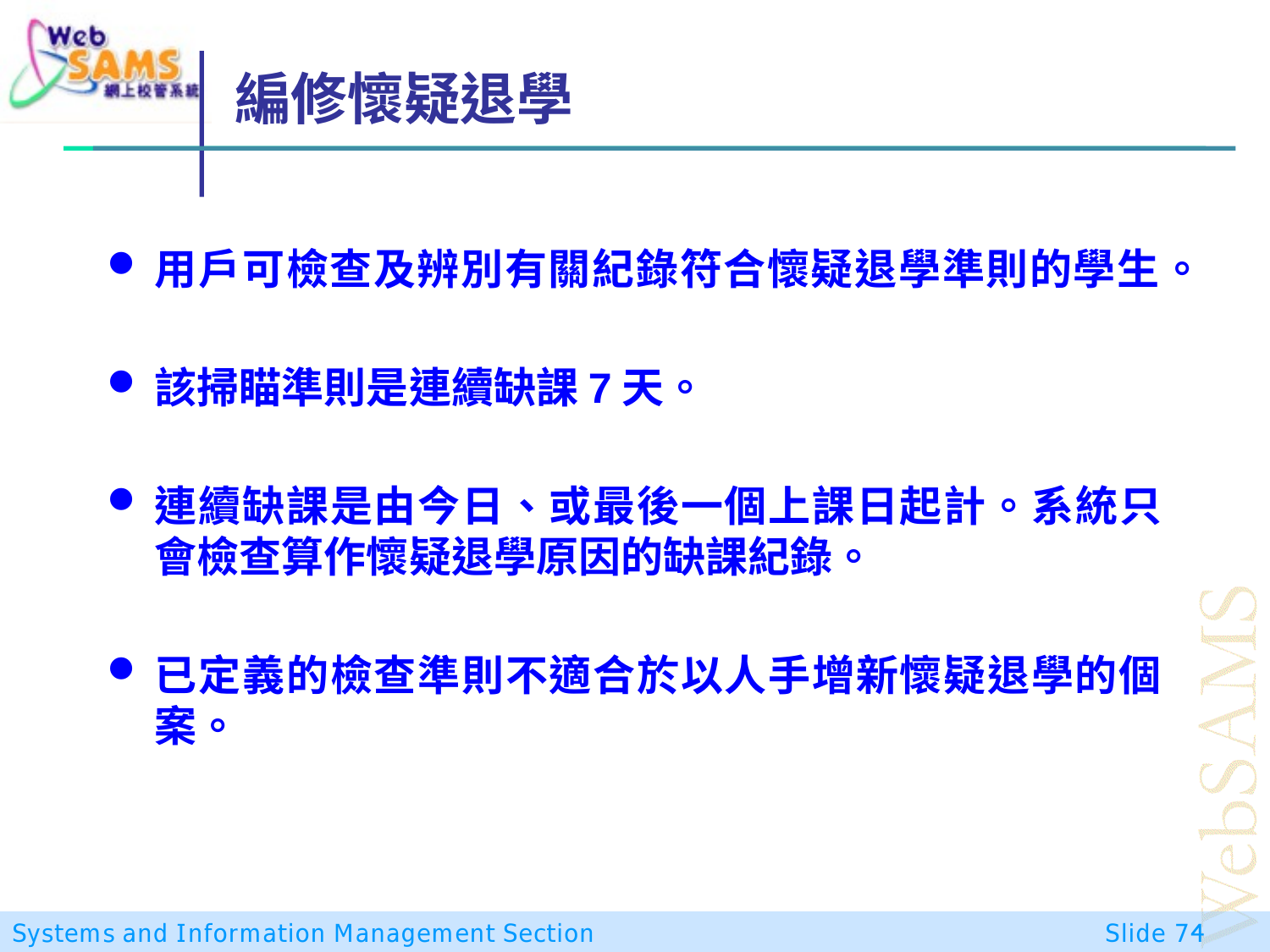

編修懷疑退學
用戶可檢查及辨別有關紀錄符合懷疑退學準則的學生。

該掃瞄準則是連續缺課7天。

連續缺課是由今日、或最後一個上課日起計。系統只會檢查算作懷疑退學原因的缺課紀錄。

已定義的檢查準則不適合於以人手增新懷疑退學的個案。